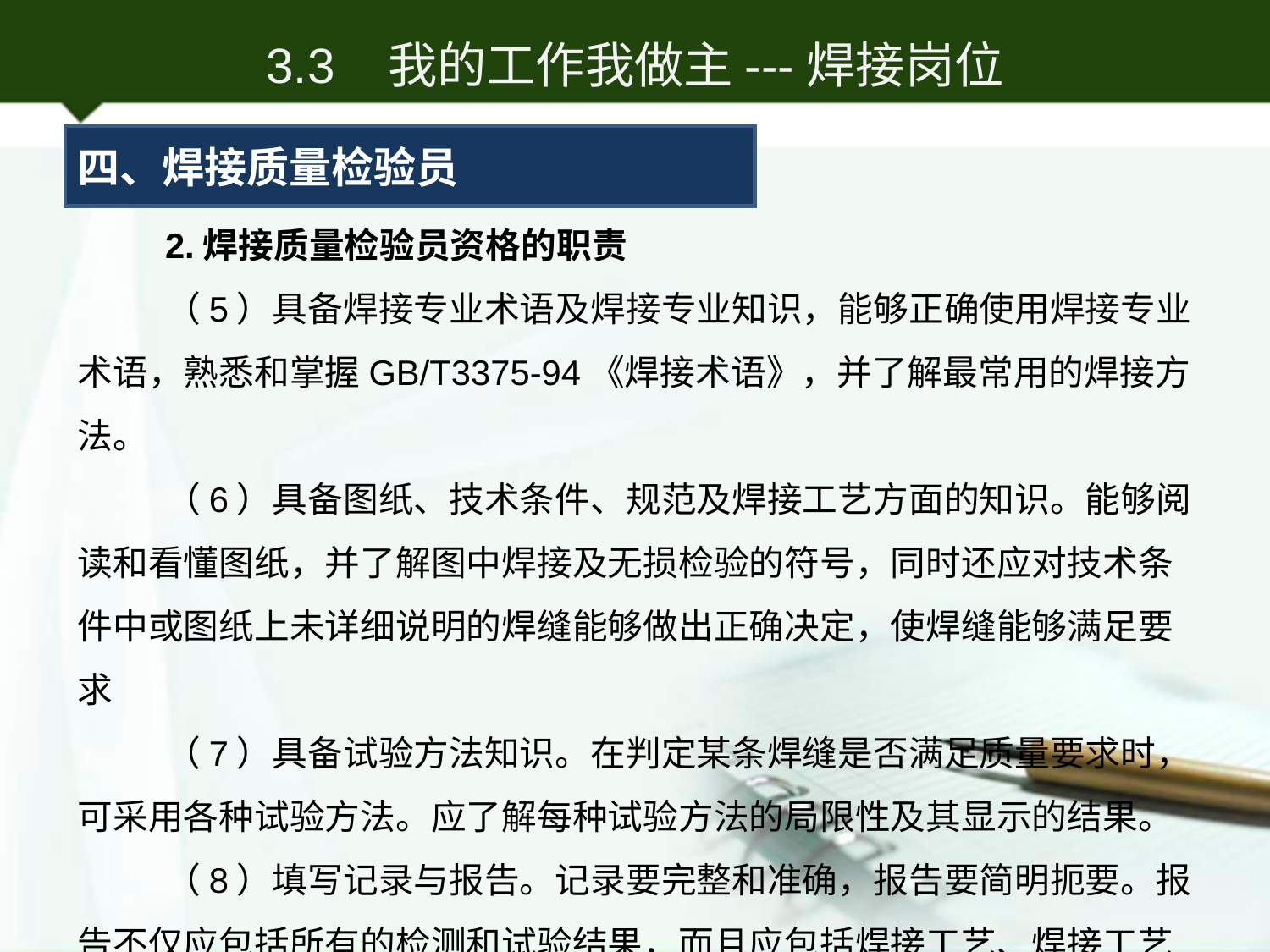

3.3   我的工作我做主---焊接岗位
四、焊接质量检验员
2.焊接质量检验员资格的职责
（5）具备焊接专业术语及焊接专业知识，能够正确使用焊接专业术语，熟悉和掌握GB/T3375-94《焊接术语》，并了解最常用的焊接方法。
（6）具备图纸、技术条件、规范及焊接工艺方面的知识。能够阅读和看懂图纸，并了解图中焊接及无损检验的符号，同时还应对技术条件中或图纸上未详细说明的焊缝能够做出正确决定，使焊缝能够满足要求
（7）具备试验方法知识。在判定某条焊缝是否满足质量要求时，可采用各种试验方法。应了解每种试验方法的局限性及其显示的结果。
（8）填写记录与报告。记录要完整和准确，报告要简明扼要。报告不仅应包括所有的检测和试验结果，而且应包括焊接工艺、焊接工艺评定和焊接材料控制记录。